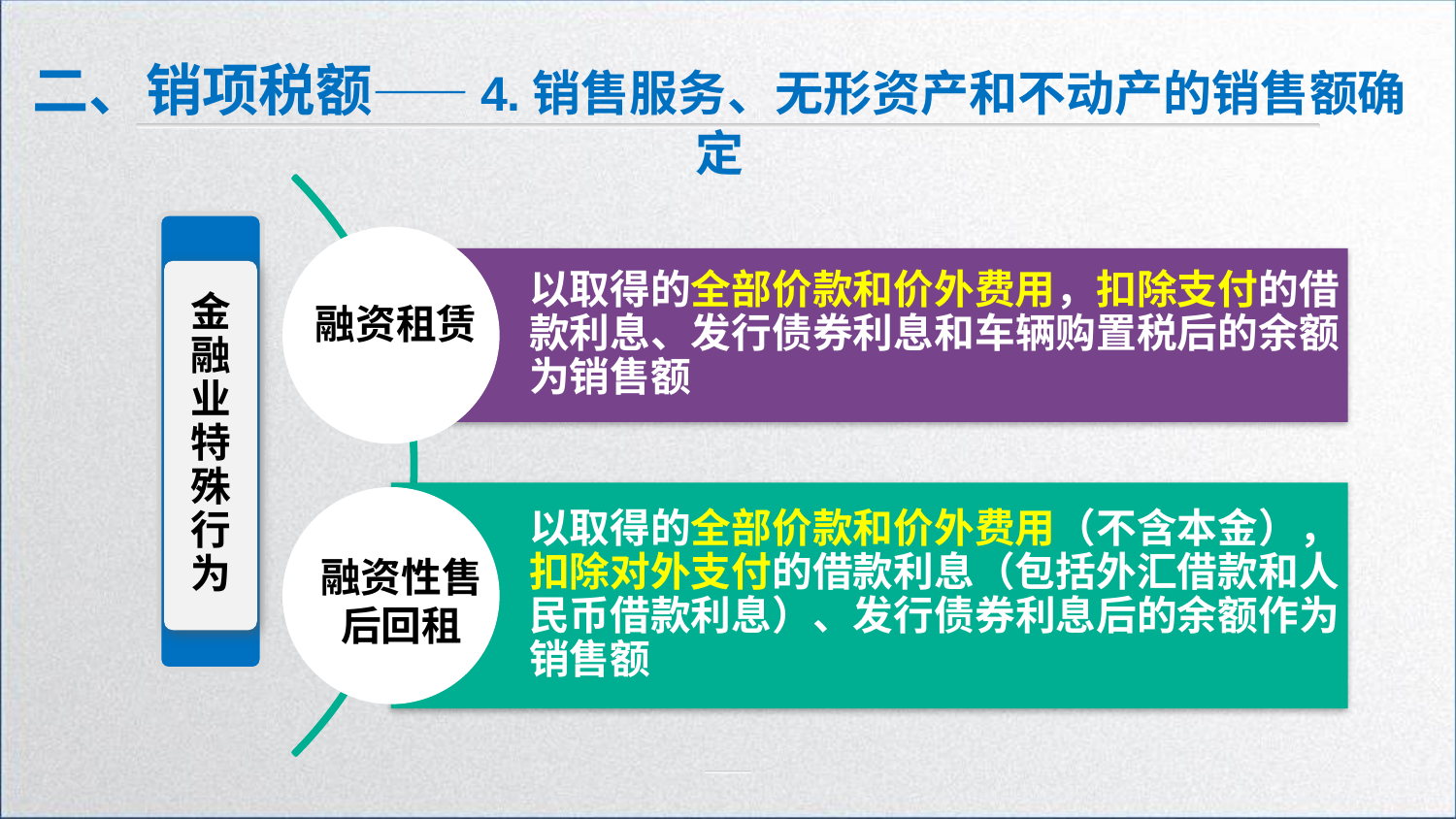

二、销项税额——4.销售服务、无形资产和不动产的销售额确定
以取得的全部价款和价外费用，扣除支付的借款利息、发行债券利息和车辆购置税后的余额为销售额
以取得的全部价款和价外费用（不含本金），扣除对外支付的借款利息（包括外汇借款和人民币借款利息）、发行债券利息后的余额作为销售额

金融业特殊行为
融资租赁
融资性售后回租